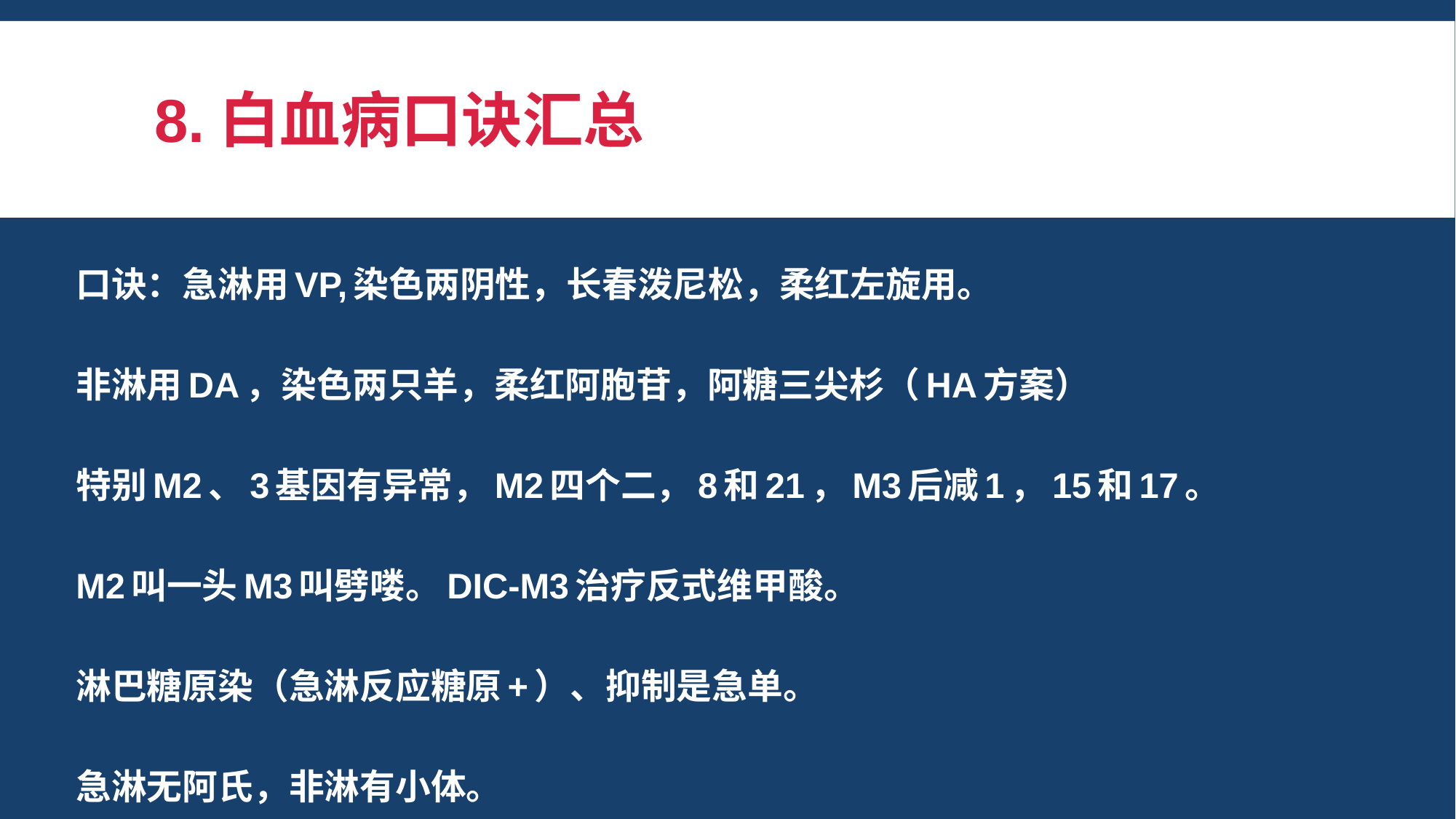

# 8.白血病口诀汇总
口诀：急淋用VP,染色两阴性，长春泼尼松，柔红左旋用。
非淋用DA，染色两只羊，柔红阿胞苷，阿糖三尖杉（HA方案）
特别M2、3基因有异常，M2四个二，8和21，M3后减1，15和17。
M2叫一头M3叫劈喽。DIC-M3治疗反式维甲酸。
淋巴糖原染（急淋反应糖原+）、抑制是急单。
急淋无阿氏，非淋有小体。